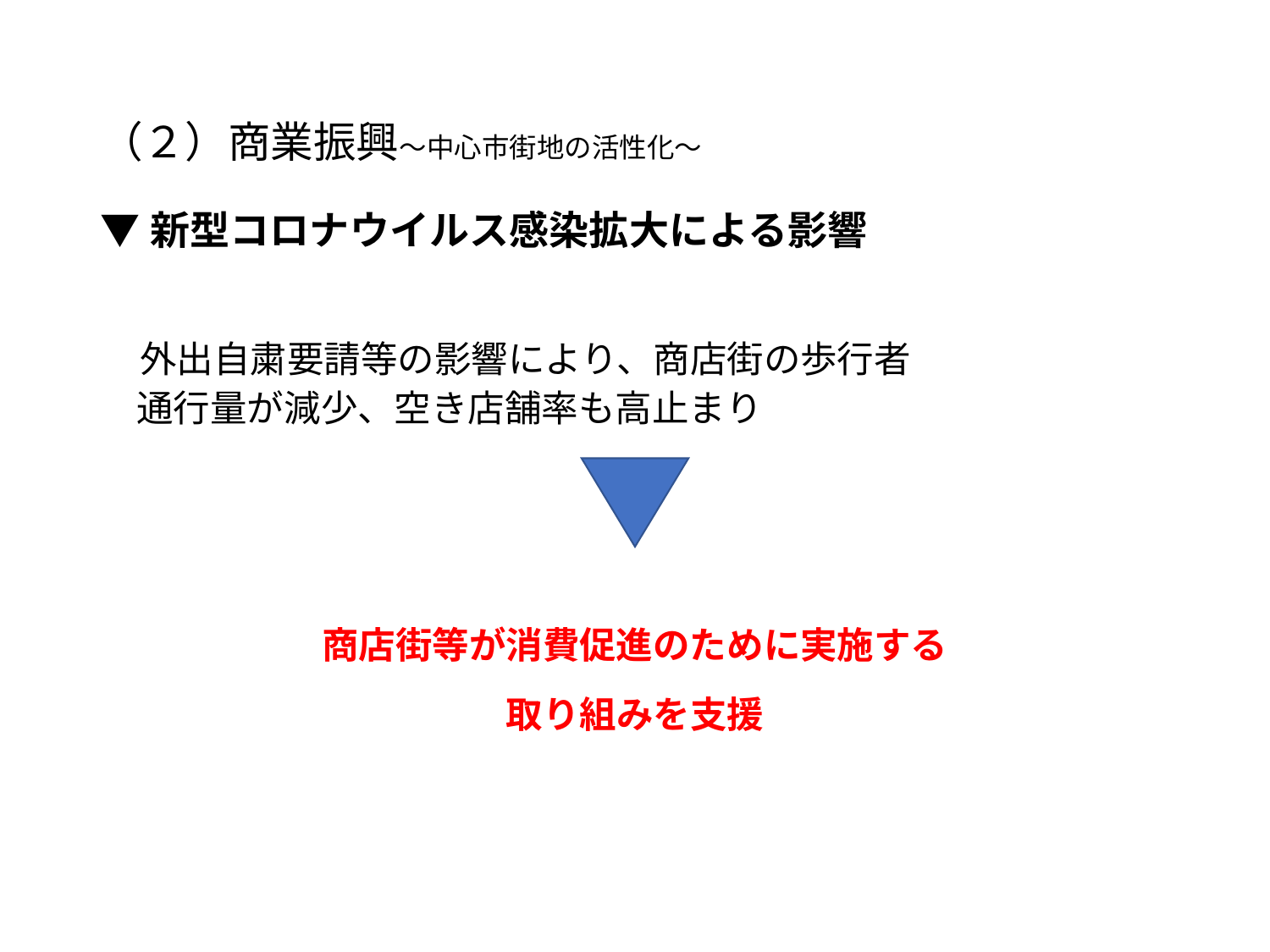

（２）商業振興～中心市街地の活性化～
▼新型コロナウイルス感染拡大による影響

　外出自粛要請等の影響により、商店街の歩行者
　通行量が減少、空き店舗率も高止まり

商店街等が消費促進のために実施する
取り組みを支援